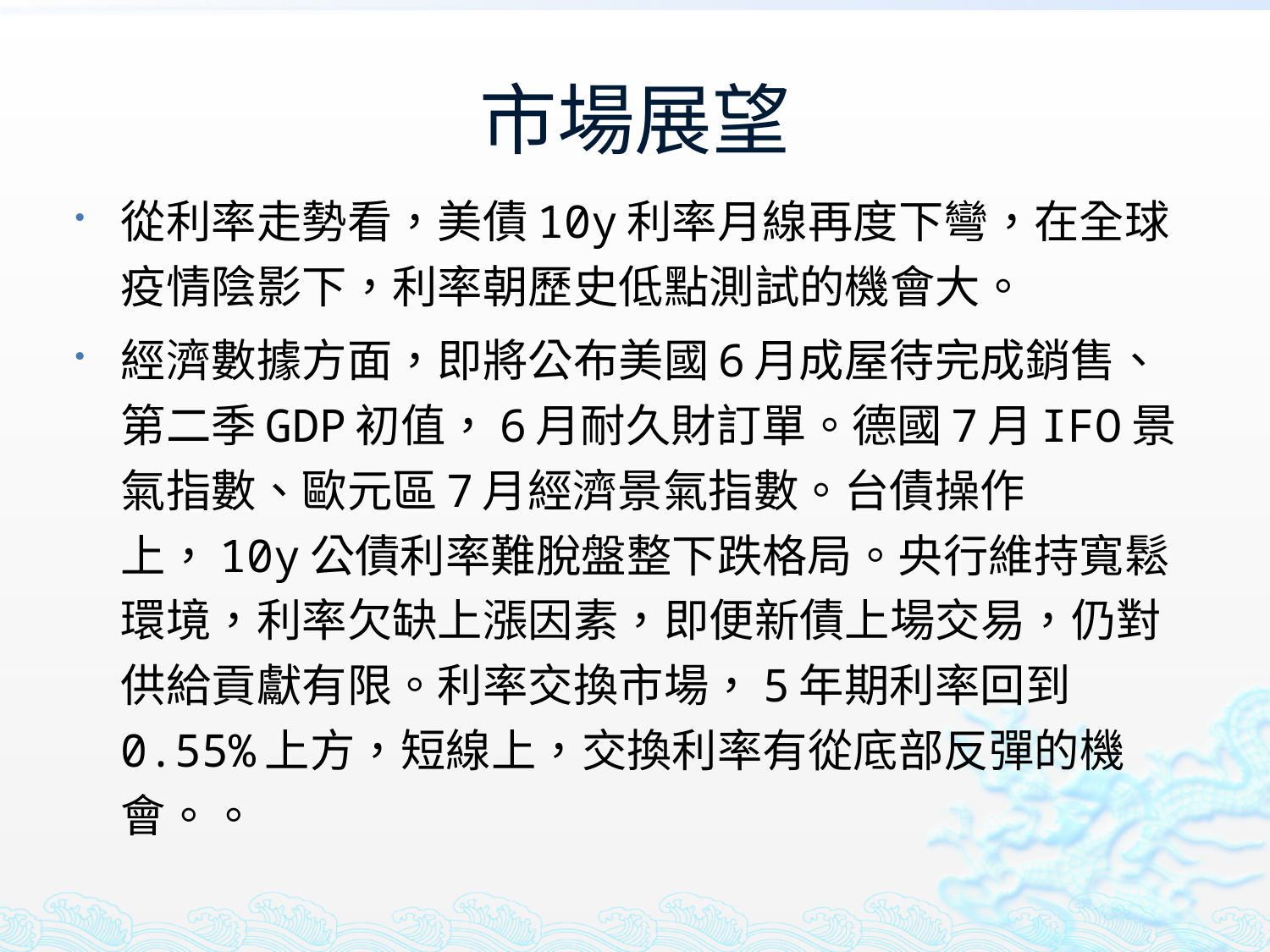

# 市場展望
從利率走勢看，美債10y利率月線再度下彎，在全球疫情陰影下，利率朝歷史低點測試的機會大。
經濟數據方面，即將公布美國6月成屋待完成銷售、第二季GDP初值，6月耐久財訂單。德國7月IFO景氣指數、歐元區7月經濟景氣指數。台債操作上，10y公債利率難脫盤整下跌格局。央行維持寬鬆環境，利率欠缺上漲因素，即便新債上場交易，仍對供給貢獻有限。利率交換市場，5年期利率回到0.55%上方，短線上，交換利率有從底部反彈的機會。。